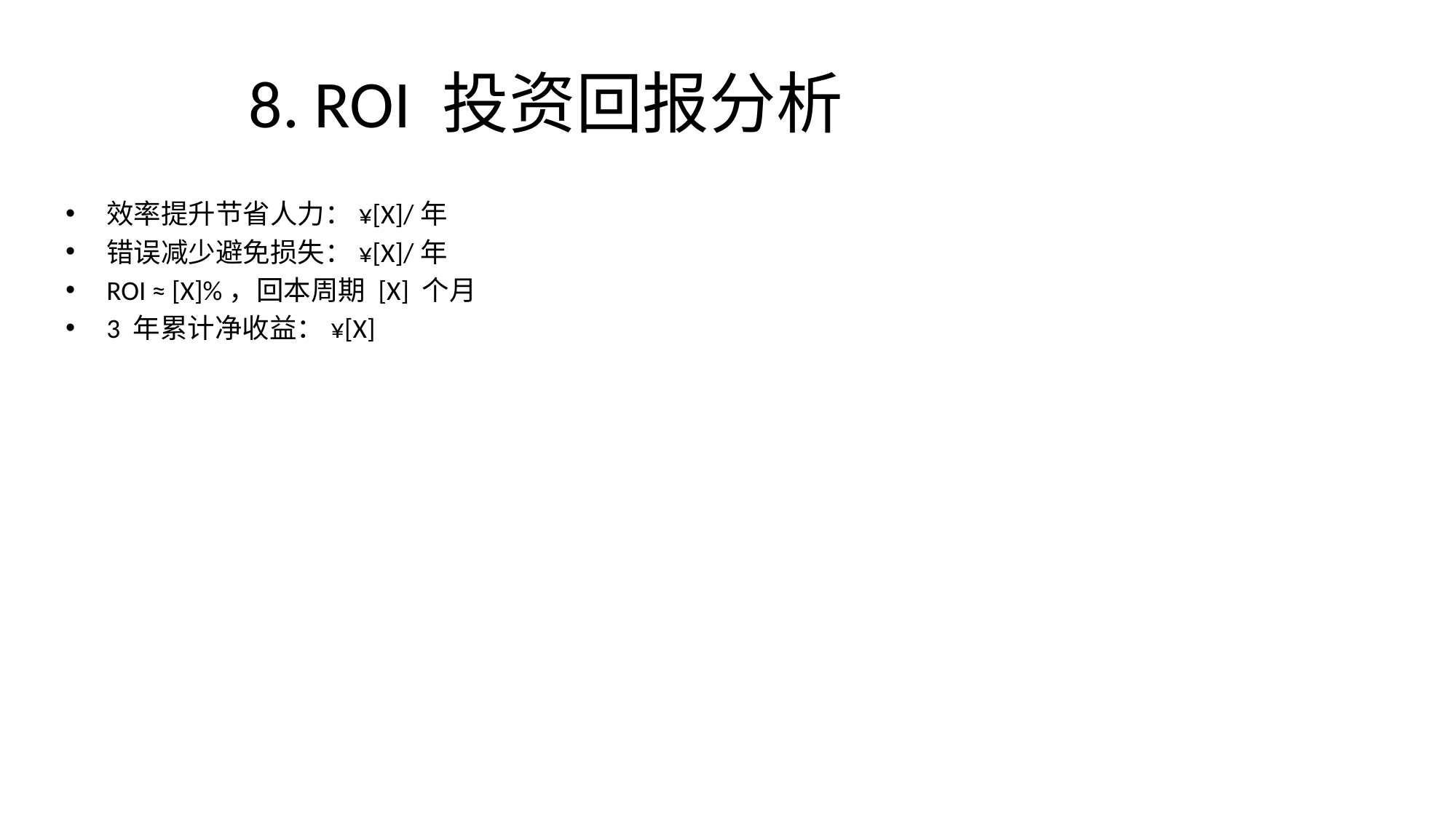

# 8. ROI 投资回报分析
效率提升节省人力：¥[X]/年
错误减少避免损失：¥[X]/年
ROI ≈ [X]%，回本周期 [X] 个月
3 年累计净收益：¥[X]